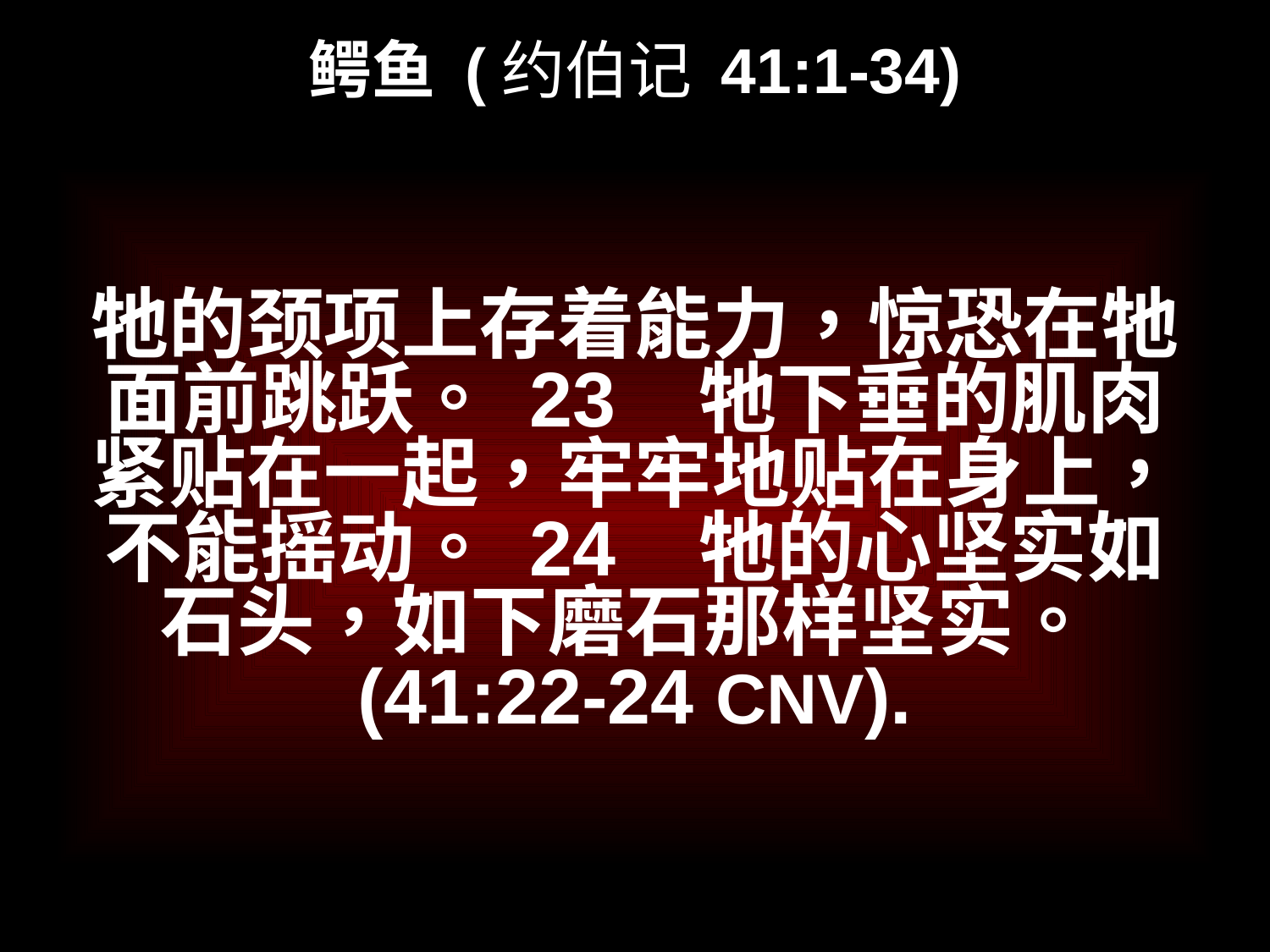

# 鳄鱼 (约伯记 41:1-34)

牠的颈项上存着能力，惊恐在牠面前跳跃。 23   牠下垂的肌肉紧贴在一起，牢牢地贴在身上，不能摇动。 24   牠的心坚实如石头，如下磨石那样坚实。
(41:22-24 CNV).